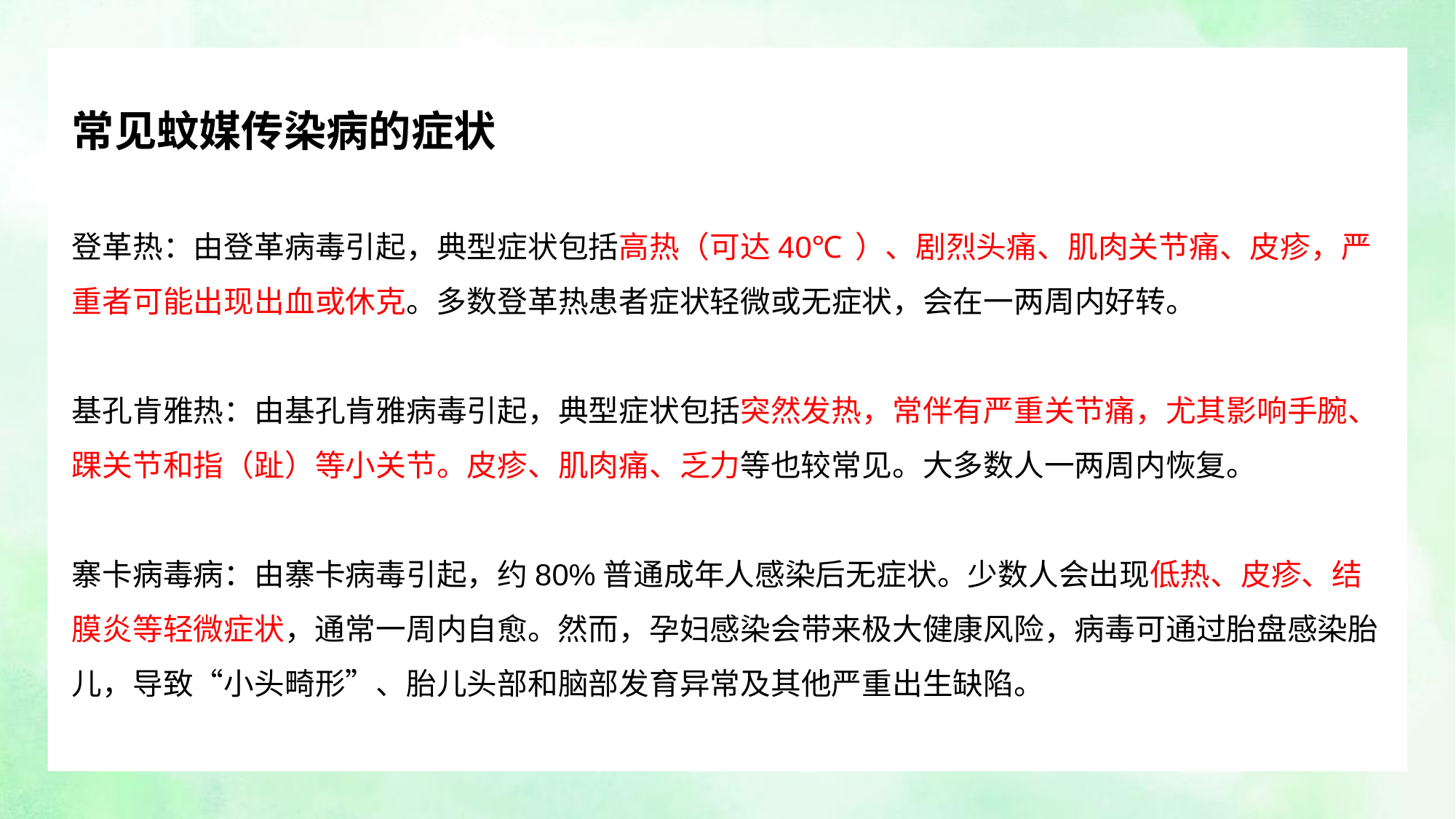

常见蚊媒传染病的症状

登革热：由登革病毒引起，典型症状包括高热（可达40℃）、剧烈头痛、肌肉关节痛、皮疹，严重者可能出现出血或休克。多数登革热患者症状轻微或无症状，会在一两周内好转。

基孔肯雅热：由基孔肯雅病毒引起，典型症状包括突然发热，常伴有严重关节痛，尤其影响手腕、踝关节和指（趾）等小关节。皮疹、肌肉痛、乏力等也较常见。大多数人一两周内恢复。

寨卡病毒病：由寨卡病毒引起，约80%普通成年人感染后无症状。少数人会出现低热、皮疹、结膜炎等轻微症状，通常一周内自愈。然而，孕妇感染会带来极大健康风险，病毒可通过胎盘感染胎儿，导致“小头畸形”、胎儿头部和脑部发育异常及其他严重出生缺陷。